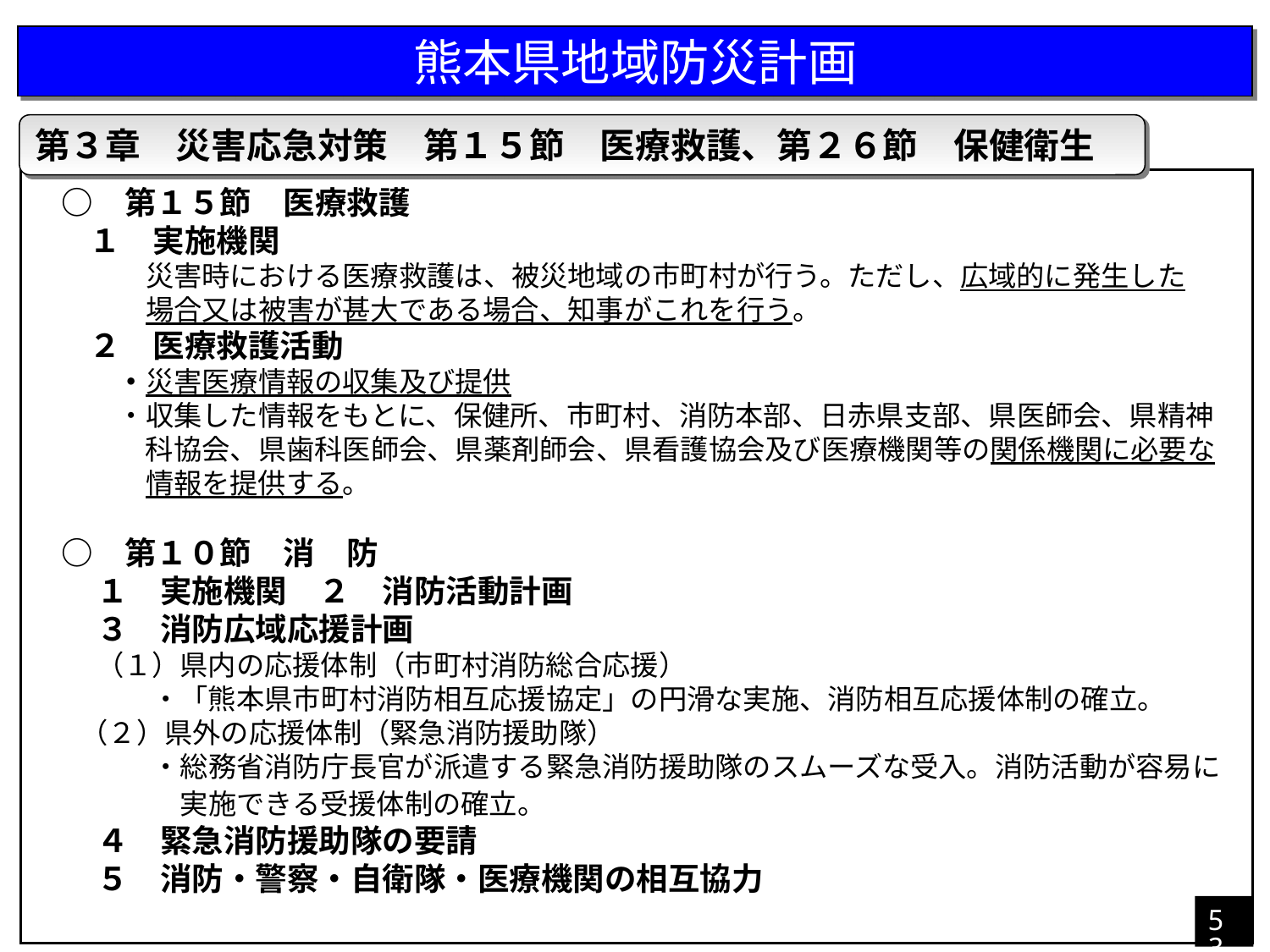

熊本県地域防災計画
第３章　災害応急対策　第１５節　医療救護、第２６節　保健衛生
　○　第１５節　医療救護
　　１　実施機関
　　　　災害時における医療救護は、被災地域の市町村が行う。ただし、広域的に発生した
　　　　場合又は被害が甚大である場合、知事がこれを行う。
　　２　医療救護活動
　　　・災害医療情報の収集及び提供
　　　・収集した情報をもとに、保健所、市町村、消防本部、日赤県支部、県医師会、県精神
　　　　科協会、県歯科医師会、県薬剤師会、県看護協会及び医療機関等の関係機関に必要な
　　　　情報を提供する。

　○　第１０節　消　防
　　１　実施機関　２　消防活動計画
　　３　消防広域応援計画
　 　（１）県内の応援体制（市町村消防総合応援）
　　　　 ・「熊本県市町村消防相互応援協定」の円滑な実施、消防相互応援体制の確立。
　   （２）県外の応援体制（緊急消防援助隊）
　　　　 ・総務省消防庁長官が派遣する緊急消防援助隊のスムーズな受入。消防活動が容易に
　　　　　 実施できる受援体制の確立。
　　４　緊急消防援助隊の要請
　　５　消防・警察・自衛隊・医療機関の相互協力

53